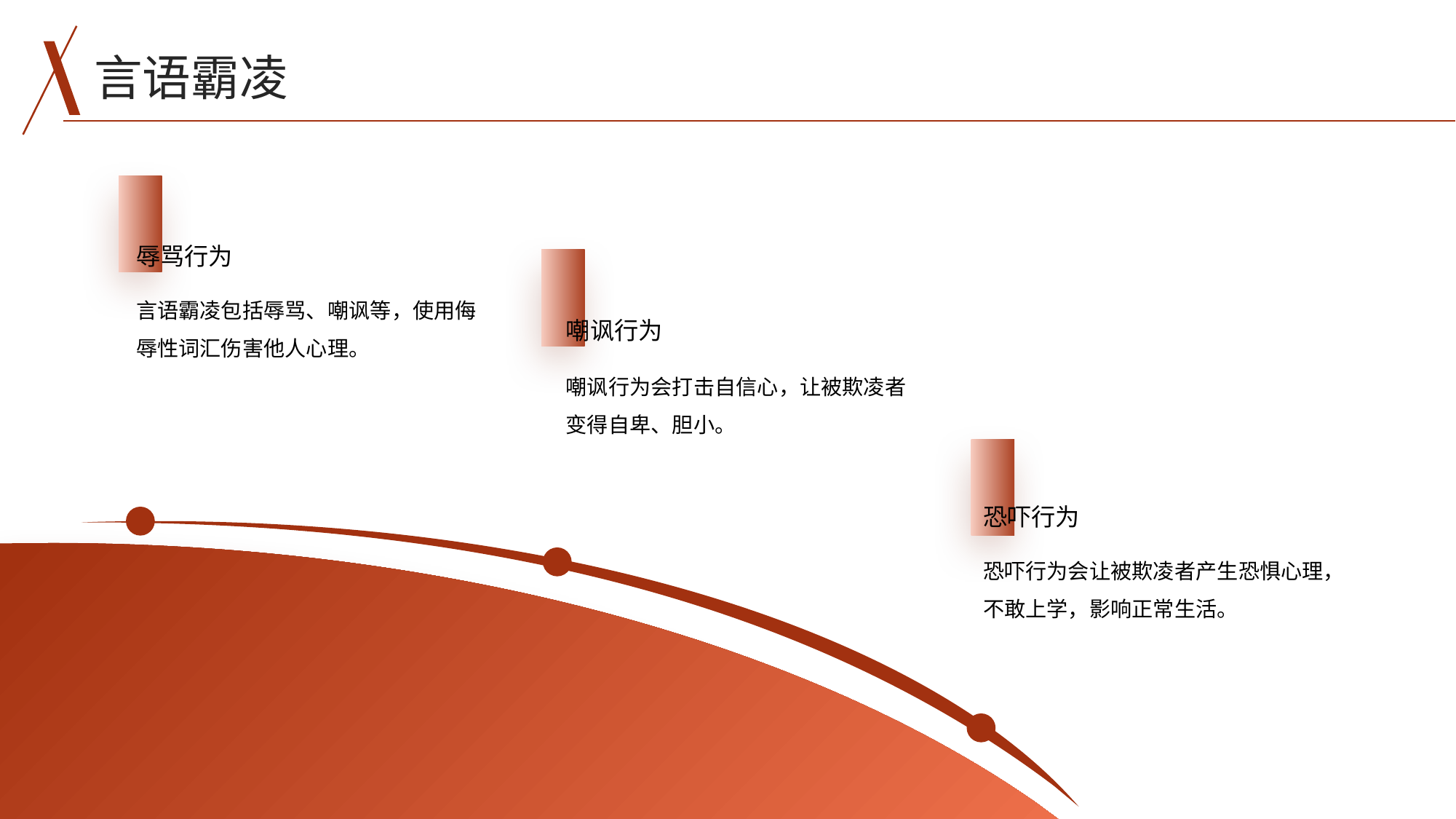

言语霸凌

辱骂行为

嘲讽行为
言语霸凌包括辱骂、嘲讽等，使用侮辱性词汇伤害他人心理。
嘲讽行为会打击自信心，让被欺凌者变得自卑、胆小。

恐吓行为

恐吓行为会让被欺凌者产生恐惧心理，不敢上学，影响正常生活。